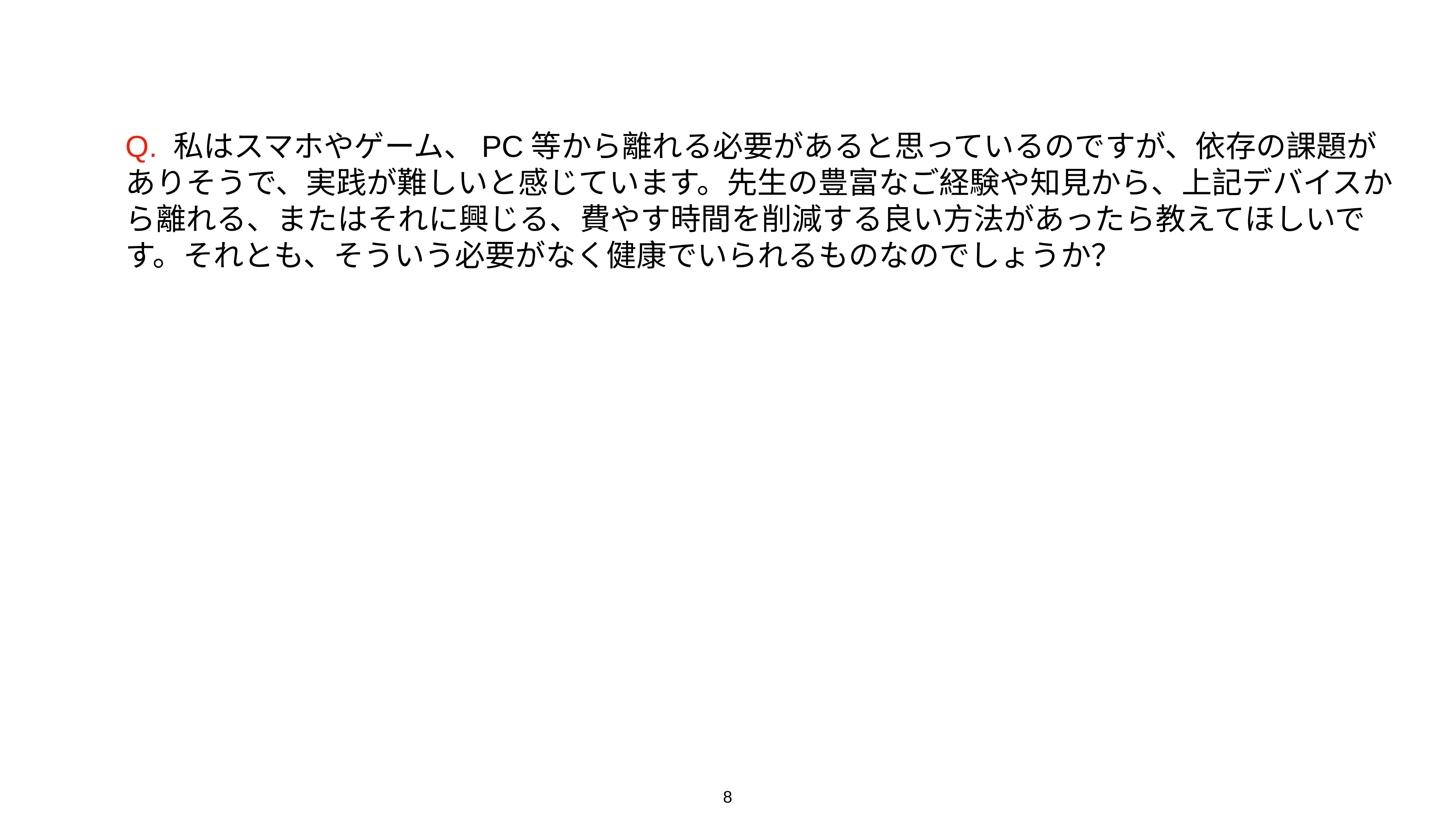

Q. 私はスマホやゲーム、PC等から離れる必要があると思っているのですが、依存の課題がありそうで、実践が難しいと感じています。先生の豊富なご経験や知見から、上記デバイスから離れる、またはそれに興じる、費やす時間を削減する良い方法があったら教えてほしいです。それとも、そういう必要がなく健康でいられるものなのでしょうか？
8